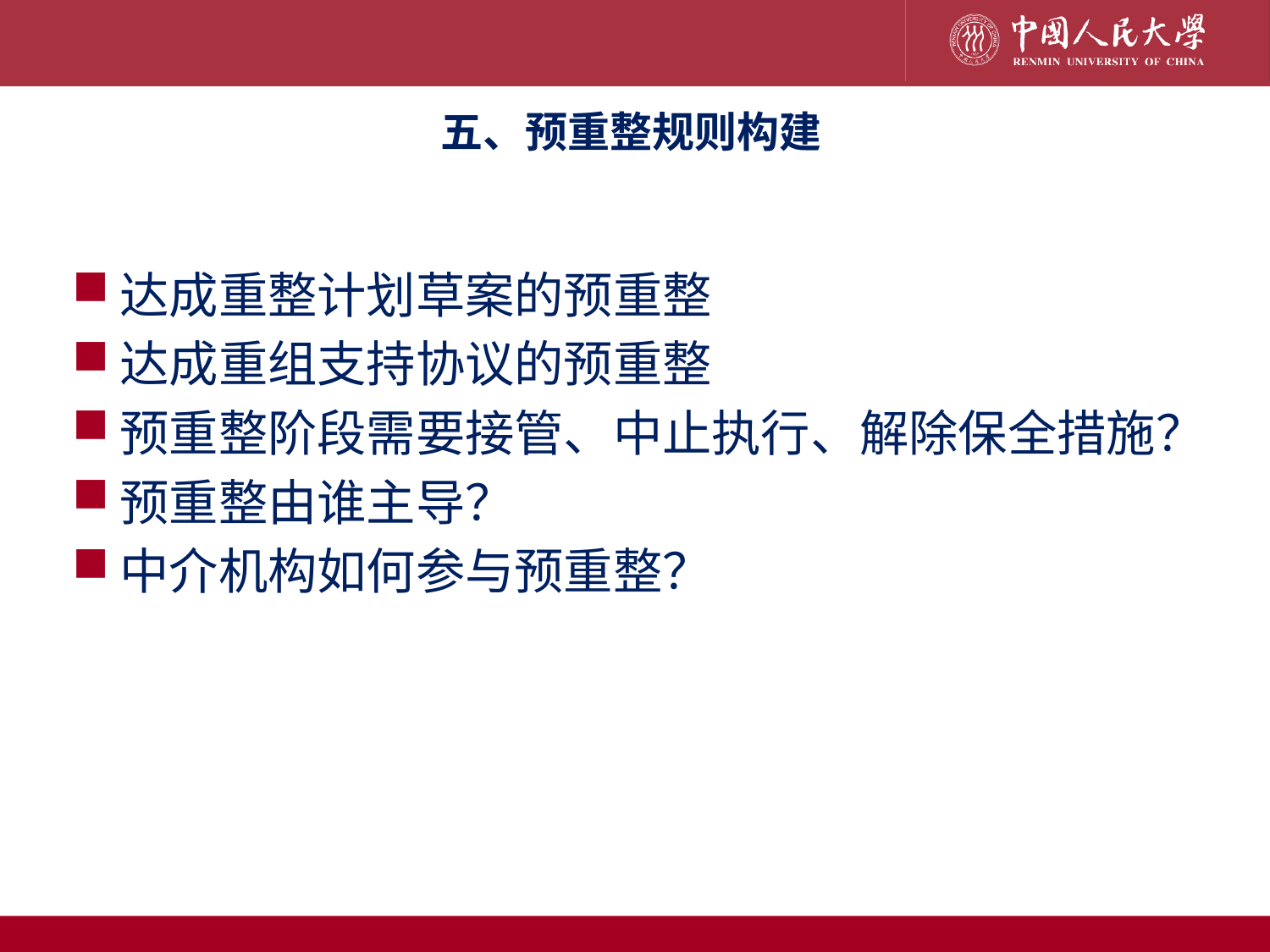

五、预重整规则构建
# 达成重整计划草案的预重整
达成重组支持协议的预重整
预重整阶段需要接管、中止执行、解除保全措施？
预重整由谁主导？
中介机构如何参与预重整？